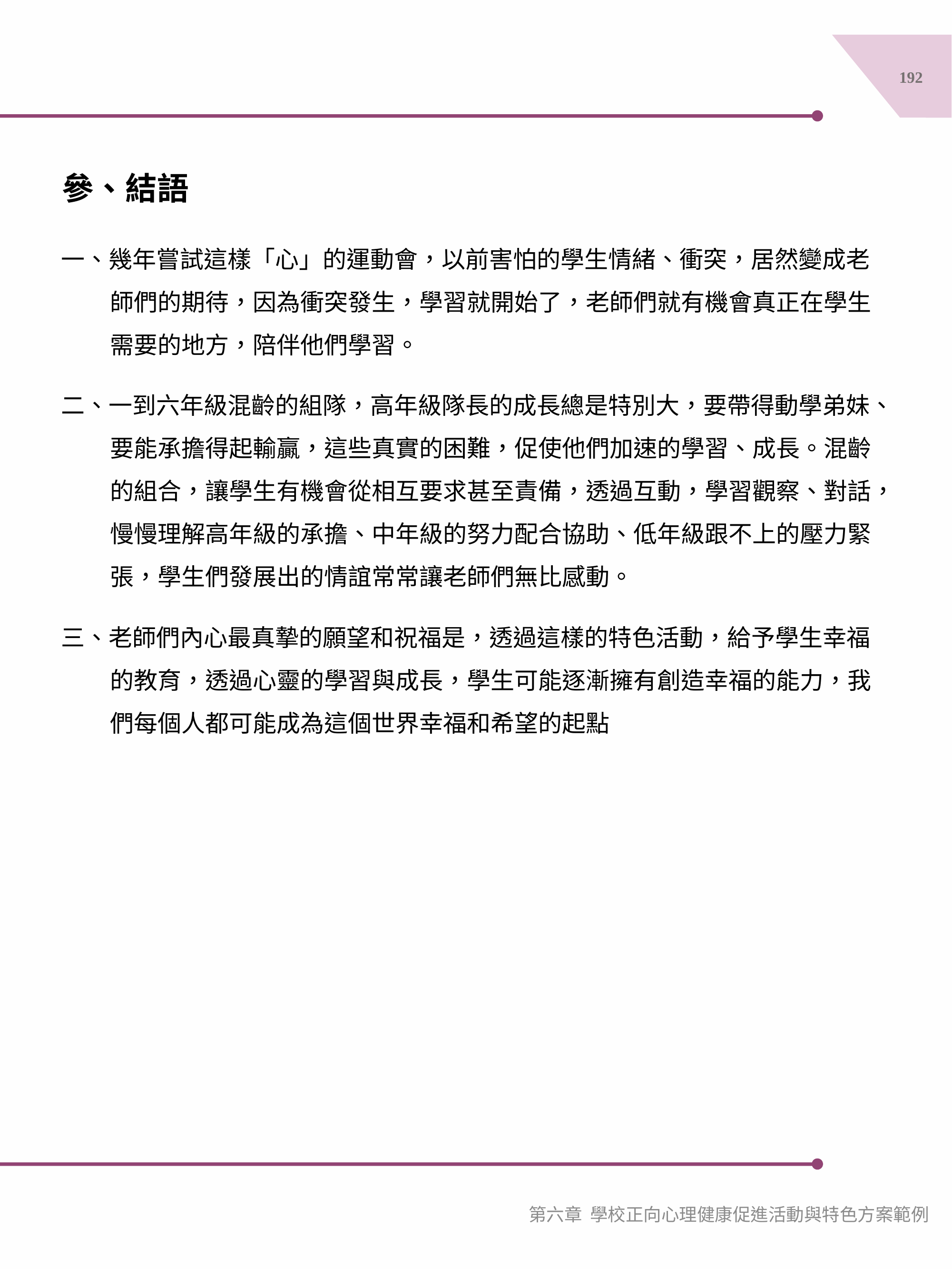

192
參、結語
一、幾年嘗試這樣「心」的運動會，以前害怕的學生情緒、衝突，居然變成老師們的期待，因為衝突發生，學習就開始了，老師們就有機會真正在學生需要的地方，陪伴他們學習。
二、一到六年級混齡的組隊，高年級隊長的成長總是特別大，要帶得動學弟妹、要能承擔得起輸贏，這些真實的困難，促使他們加速的學習、成長。混齡的組合，讓學生有機會從相互要求甚至責備，透過互動，學習觀察、對話，慢慢理解高年級的承擔、中年級的努力配合協助、低年級跟不上的壓力緊張，學生們發展出的情誼常常讓老師們無比感動。
三、老師們內心最真摯的願望和祝福是，透過這樣的特色活動，給予學生幸福的教育，透過心靈的學習與成長，學生可能逐漸擁有創造幸福的能力，我們每個人都可能成為這個世界幸福和希望的起點
第六章  學校正向心理健康促進活動與特色方案範例